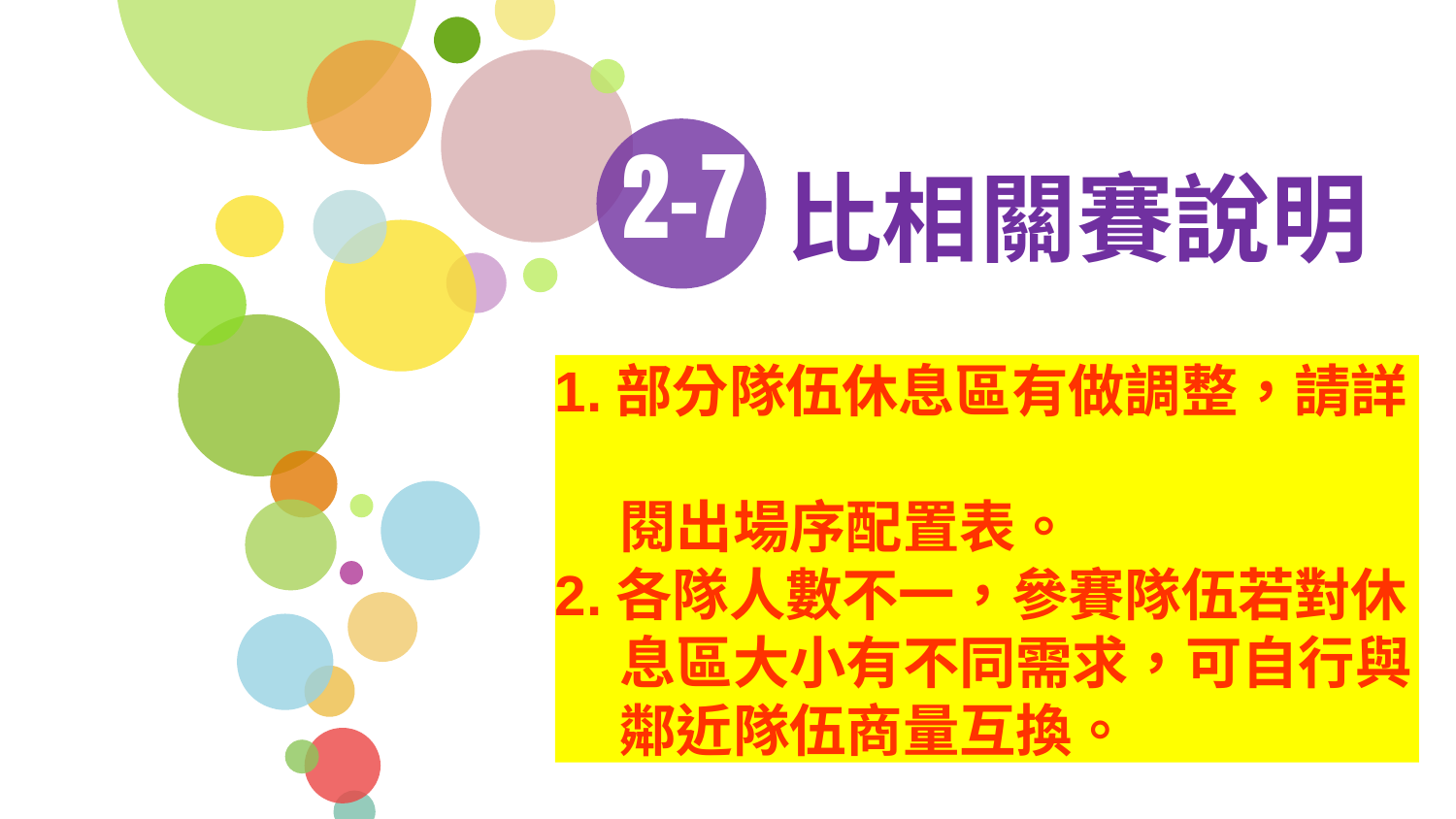

2-7
比相關賽說明
1.部分隊伍休息區有做調整，請詳
    閱出場序配置表。
2.各隊人數不一，參賽隊伍若對休
    息區大小有不同需求，可自行與
    鄰近隊伍商量互換。